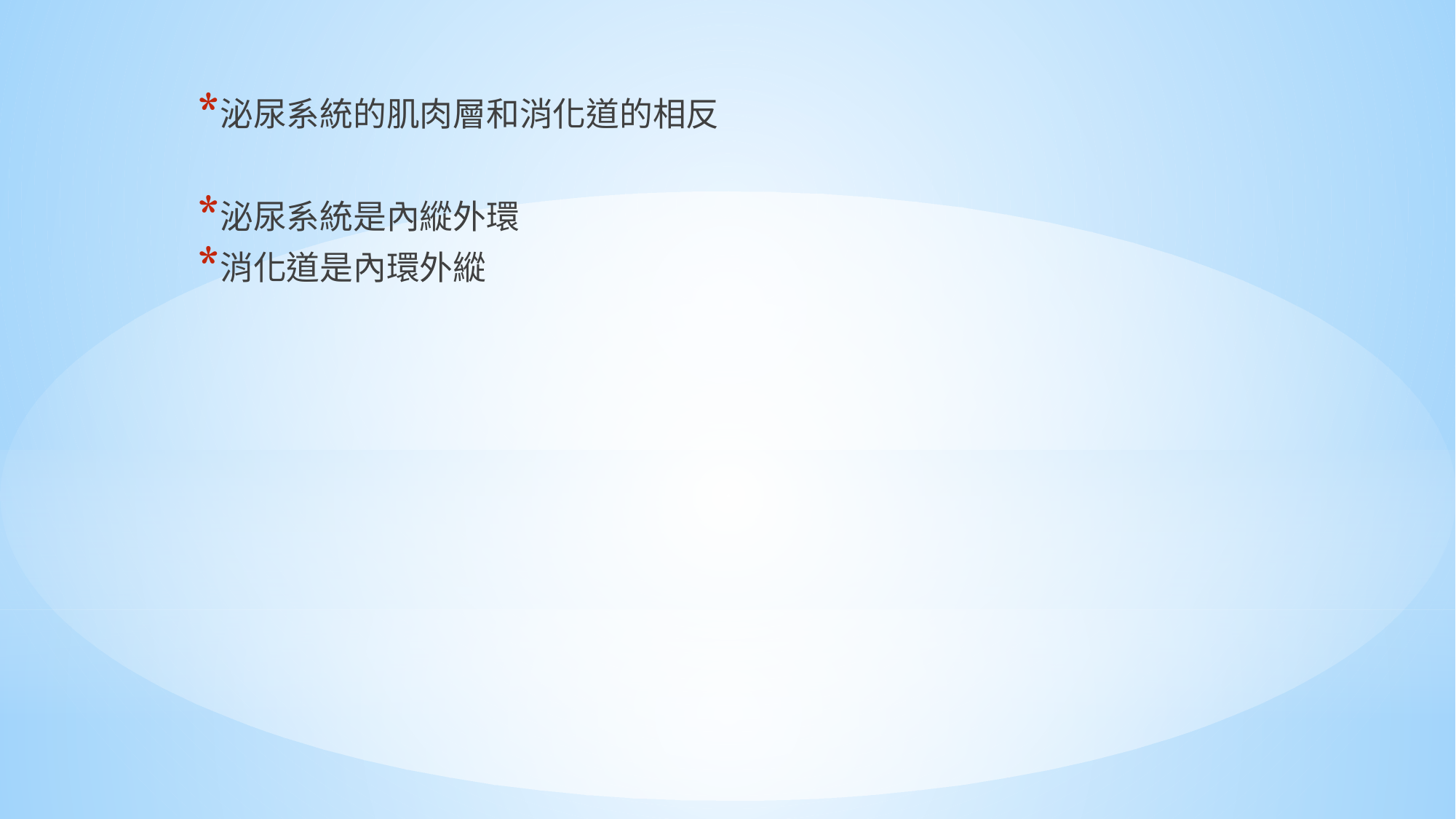

泌尿系統的肌肉層和消化道的相反

泌尿系統是內縱外環
消化道是內環外縱
#